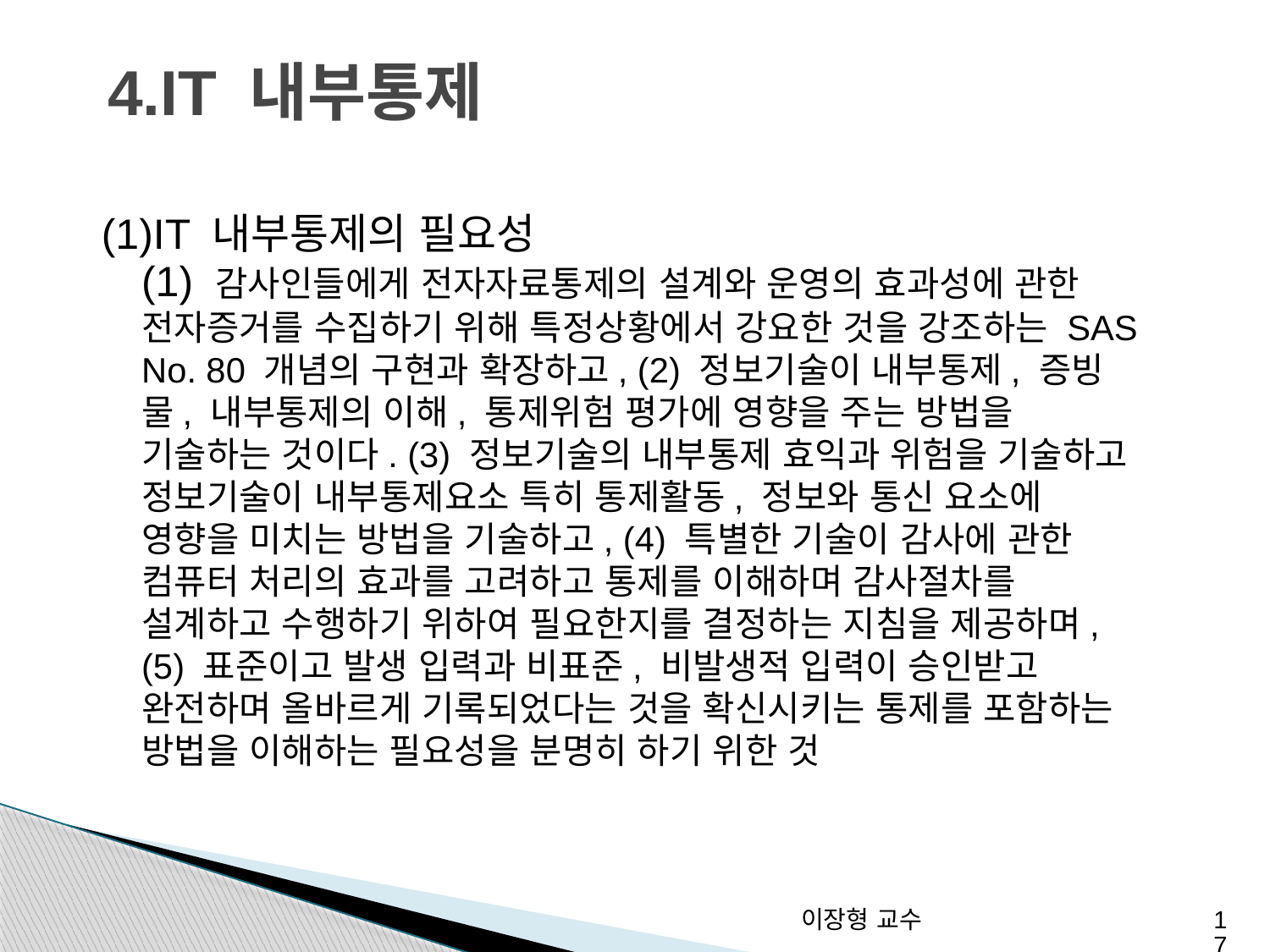

# 4.IT 내부통제
(1)IT 내부통제의 필요성
(1) 감사인들에게 전자자료통제의 설계와 운영의 효과성에 관한 전자증거를 수집하기 위해 특정상황에서 강요한 것을 강조하는 SAS No. 80 개념의 구현과 확장하고, (2) 정보기술이 내부통제, 증빙물, 내부통제의 이해, 통제위험 평가에 영향을 주는 방법을 기술하는 것이다. (3) 정보기술의 내부통제 효익과 위험을 기술하고 정보기술이 내부통제요소 특히 통제활동, 정보와 통신 요소에 영향을 미치는 방법을 기술하고, (4) 특별한 기술이 감사에 관한 컴퓨터 처리의 효과를 고려하고 통제를 이해하며 감사절차를 설계하고 수행하기 위하여 필요한지를 결정하는 지침을 제공하며, (5) 표준이고 발생 입력과 비표준, 비발생적 입력이 승인받고 완전하며 올바르게 기록되었다는 것을 확신시키는 통제를 포함하는 방법을 이해하는 필요성을 분명히 하기 위한 것
이장형 교수
17